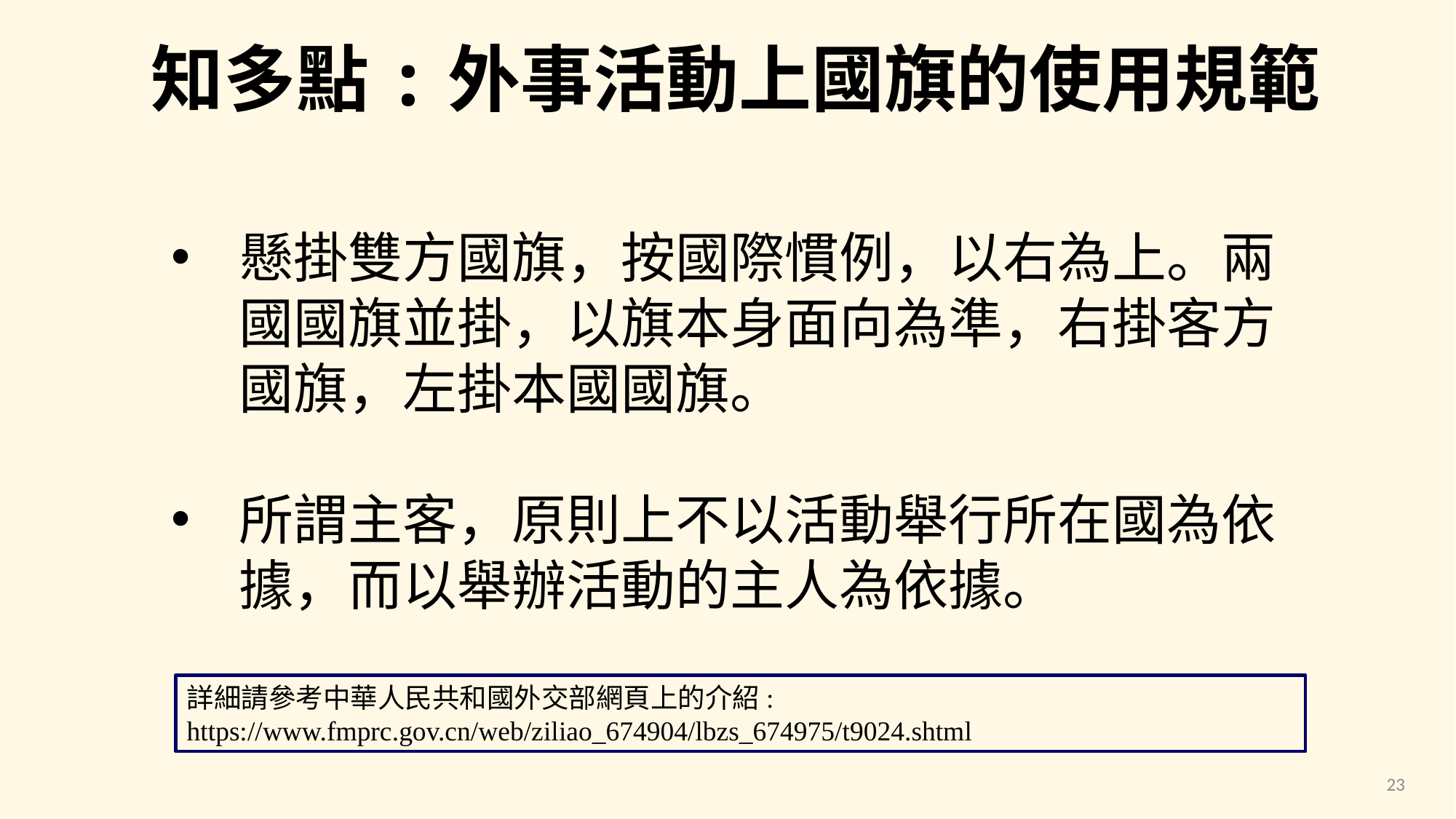

知多點:外事活動上國旗的使用規範
懸掛雙方國旗，按國際慣例，以右為上。兩國國旗並掛，以旗本身面向為準，右掛客方國旗，左掛本國國旗。

所謂主客，原則上不以活動舉行所在國為依據，而以舉辦活動的主人為依據。
詳細請參考中華人民共和國外交部網頁上的介紹: https://www.fmprc.gov.cn/web/ziliao_674904/lbzs_674975/t9024.shtml
23